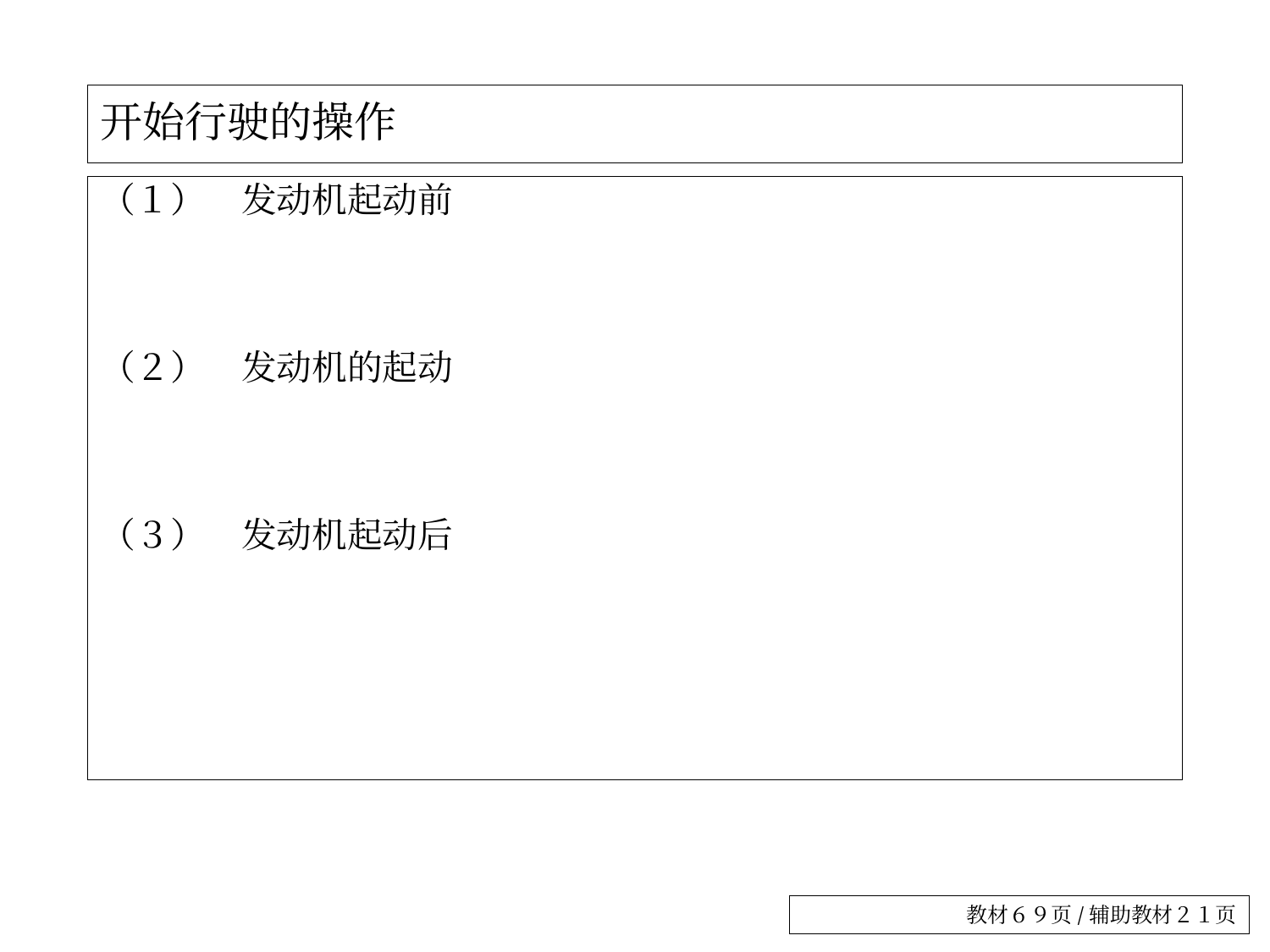

# 开始行驶的操作
（１）　发动机起动前

（２）　发动机的起动

（３）　发动机起动后

教材６９页/辅助教材２１页